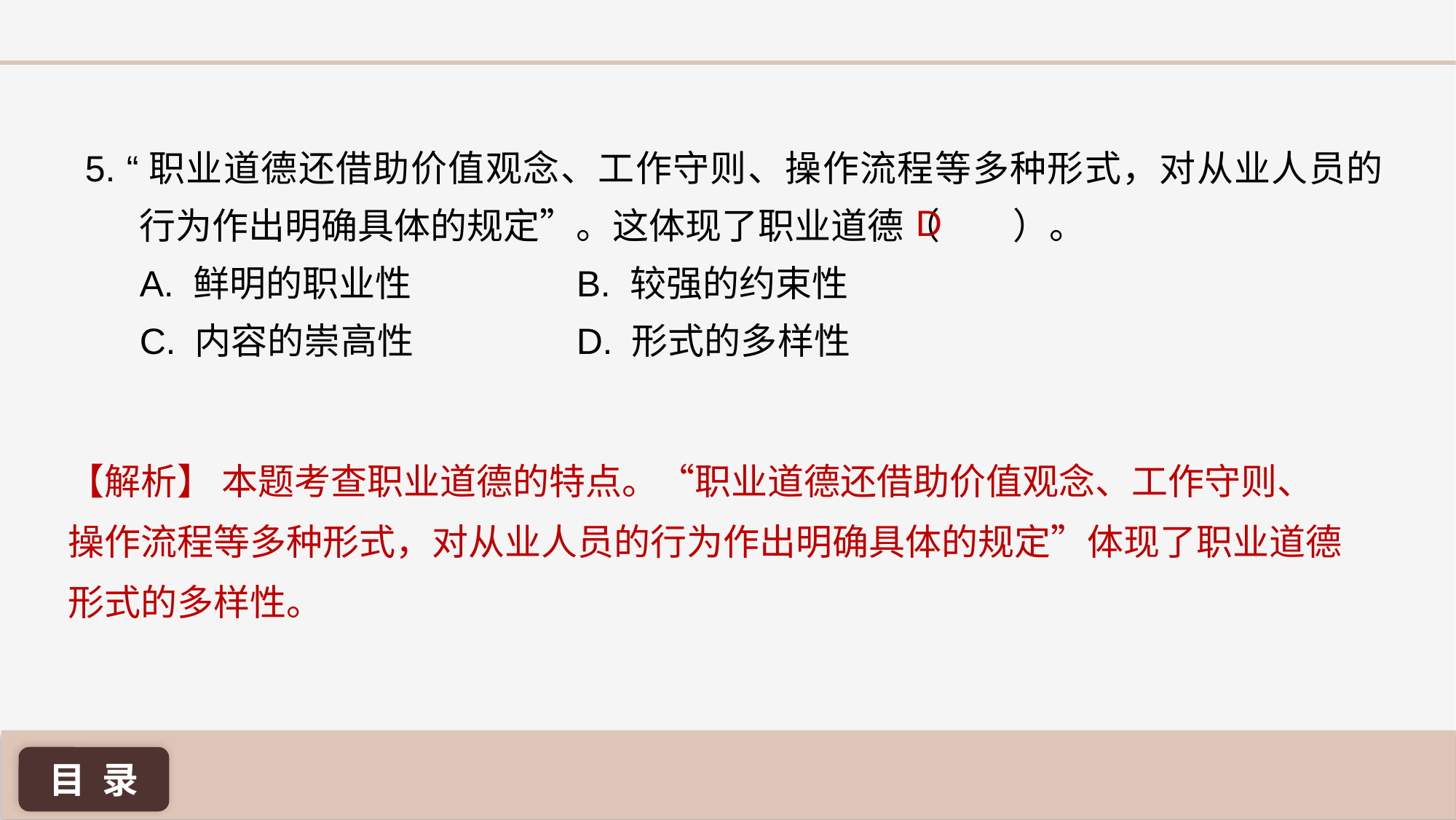

5. “职业道德还借助价值观念、工作守则、操作流程等多种形式，对从业人员的行为作出明确具体的规定”。这体现了职业道德（ 	）。
A. 鲜明的职业性 		B. 较强的约束性
C. 内容的崇高性 		D. 形式的多样性
D
【解析】 本题考查职业道德的特点。“职业道德还借助价值观念、工作守则、操作流程等多种形式，对从业人员的行为作出明确具体的规定”体现了职业道德形式的多样性。